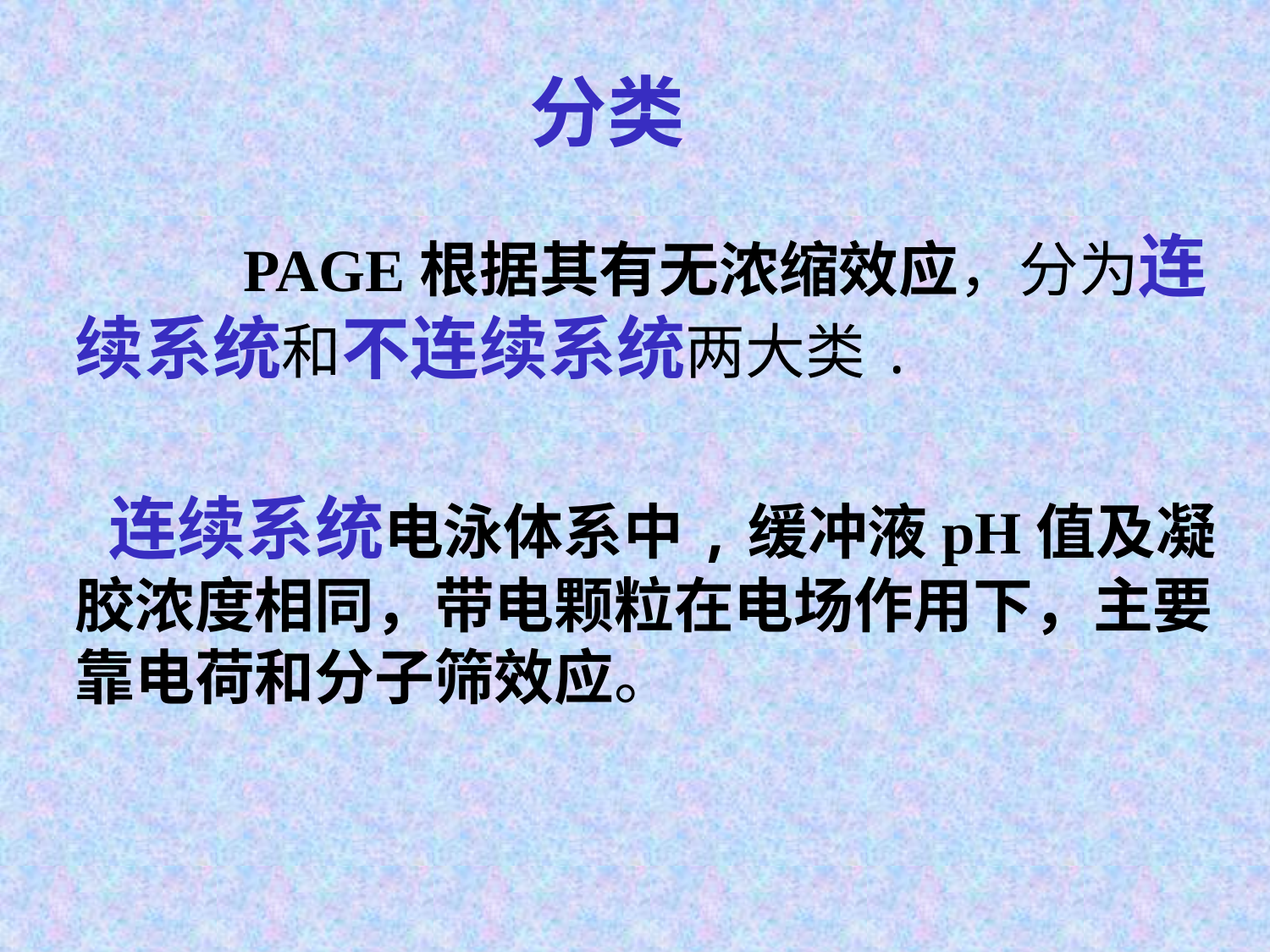

# 分类
      PAGE根据其有无浓缩效应，分为连续系统和不连续系统两大类.

     连续系统电泳体系中,缓冲液pH值及凝胶浓度相同，带电颗粒在电场作用下，主要靠电荷和分子筛效应。